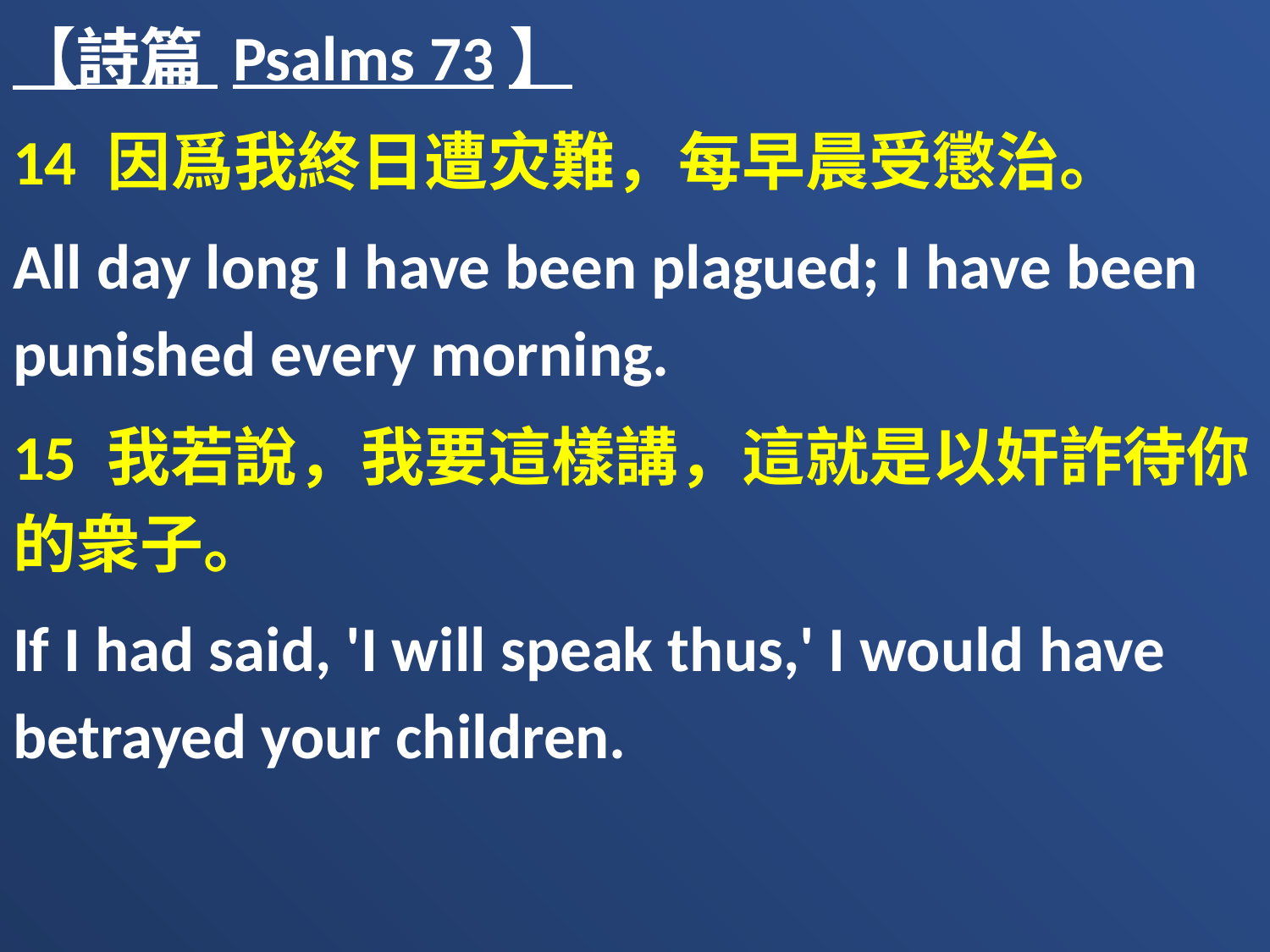

【詩篇 Psalms 73】
14 因爲我終日遭灾難，每早晨受懲治。
All day long I have been plagued; I have been punished every morning.
15 我若說，我要這樣講，這就是以奸詐待你的衆子。
If I had said, 'I will speak thus,' I would have betrayed your children.